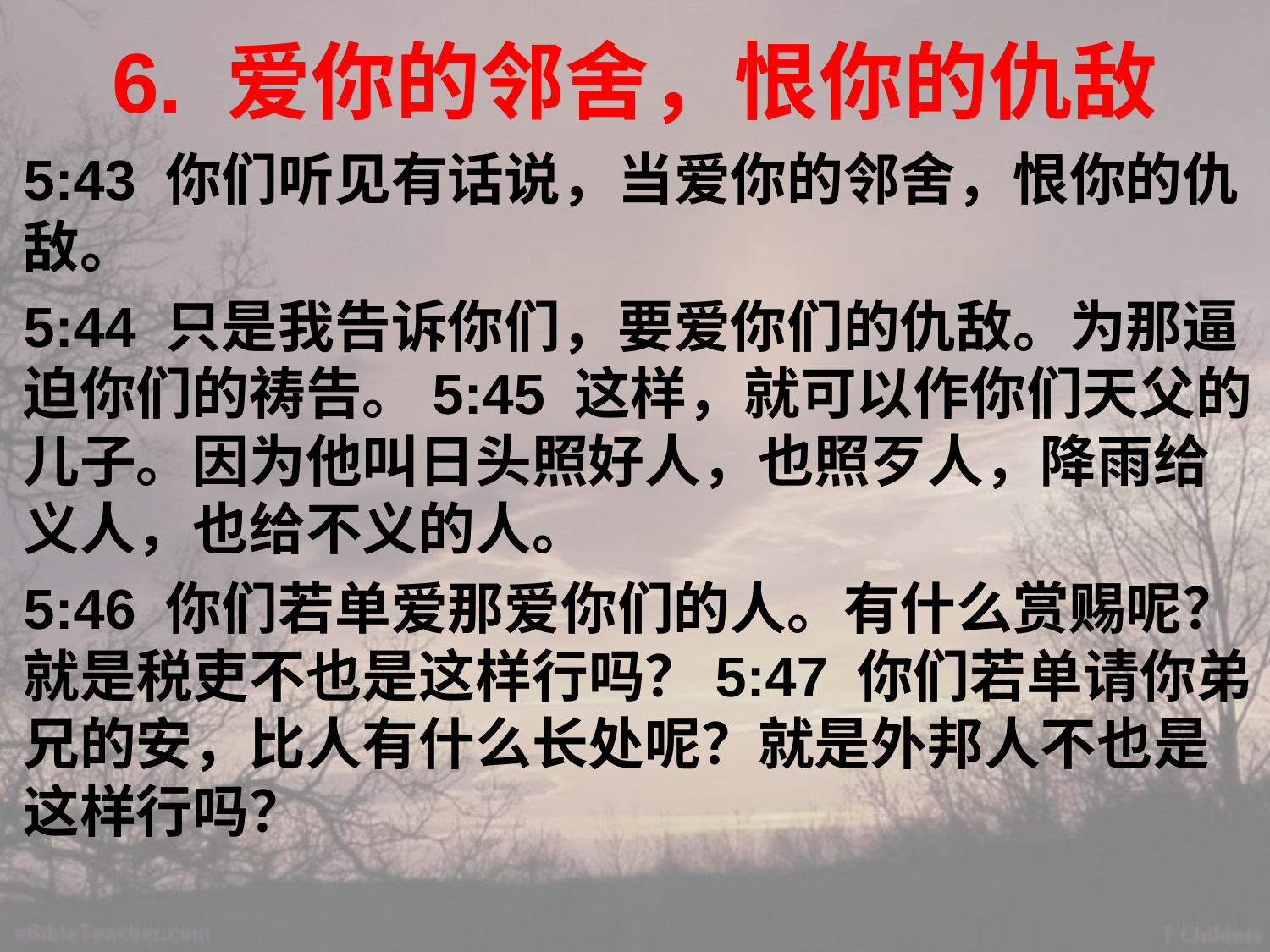

# 6. 爱你的邻舍，恨你的仇敌
5:43 你们听见有话说，当爱你的邻舍，恨你的仇敌。
5:44 只是我告诉你们，要爱你们的仇敌。为那逼迫你们的祷告。5:45 这样，就可以作你们天父的儿子。因为他叫日头照好人，也照歹人，降雨给义人，也给不义的人。
5:46 你们若单爱那爱你们的人。有什么赏赐呢？就是税吏不也是这样行吗？5:47 你们若单请你弟兄的安，比人有什么长处呢？就是外邦人不也是这样行吗？